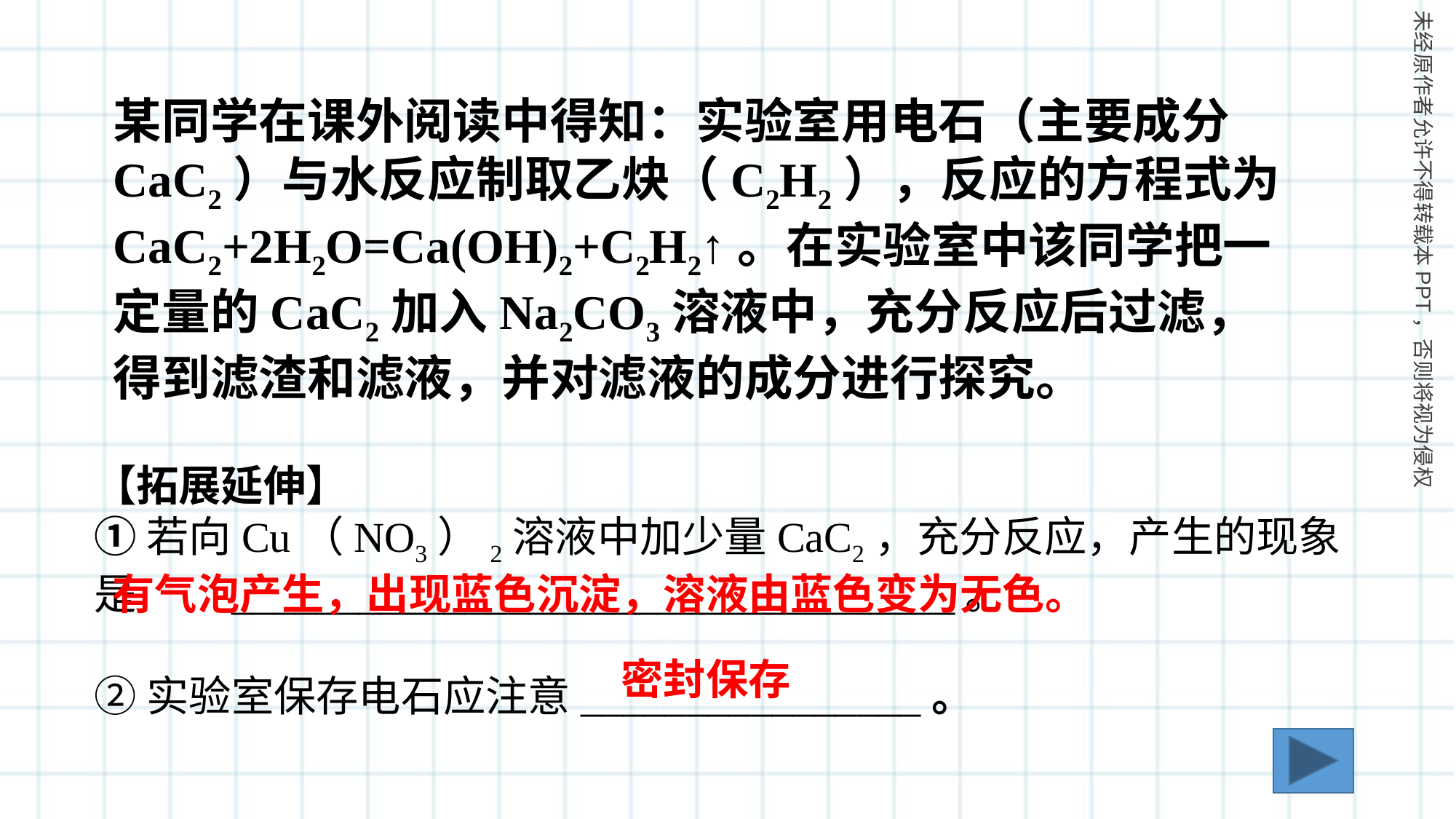

某同学在课外阅读中得知：实验室用电石（主要成分CaC2）与水反应制取乙炔（C2H2），反应的方程式为CaC2+2H2O=Ca(OH)2+C2H2↑。在实验室中该同学把一定量的CaC2加入Na2CO3溶液中，充分反应后过滤，得到滤渣和滤液，并对滤液的成分进行探究。

【拓展延伸】
①若向Cu（NO3）2溶液中加少量CaC2，充分反应，产生的现象是　　__________________________________。

②实验室保存电石应注意________________。
有气泡产生，出现蓝色沉淀，溶液由蓝色变为无色。
密封保存